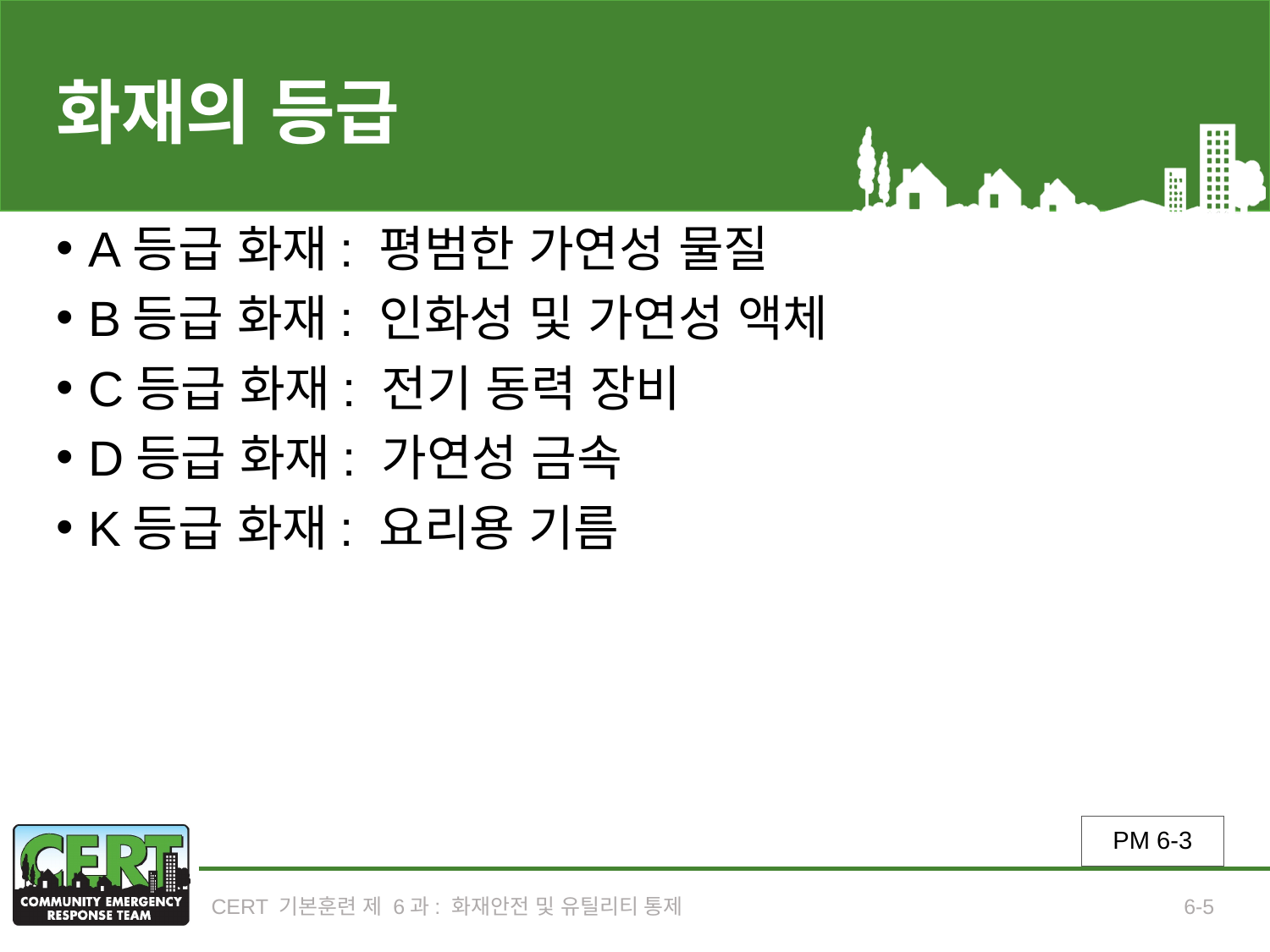

# 화재의 등급
A등급 화재: 평범한 가연성 물질
B등급 화재: 인화성 및 가연성 액체
C등급 화재: 전기 동력 장비
D등급 화재: 가연성 금속
K등급 화재: 요리용 기름
PM 6-3
CERT 기본훈련 제 6과: 화재안전 및 유틸리티 통제
6-5